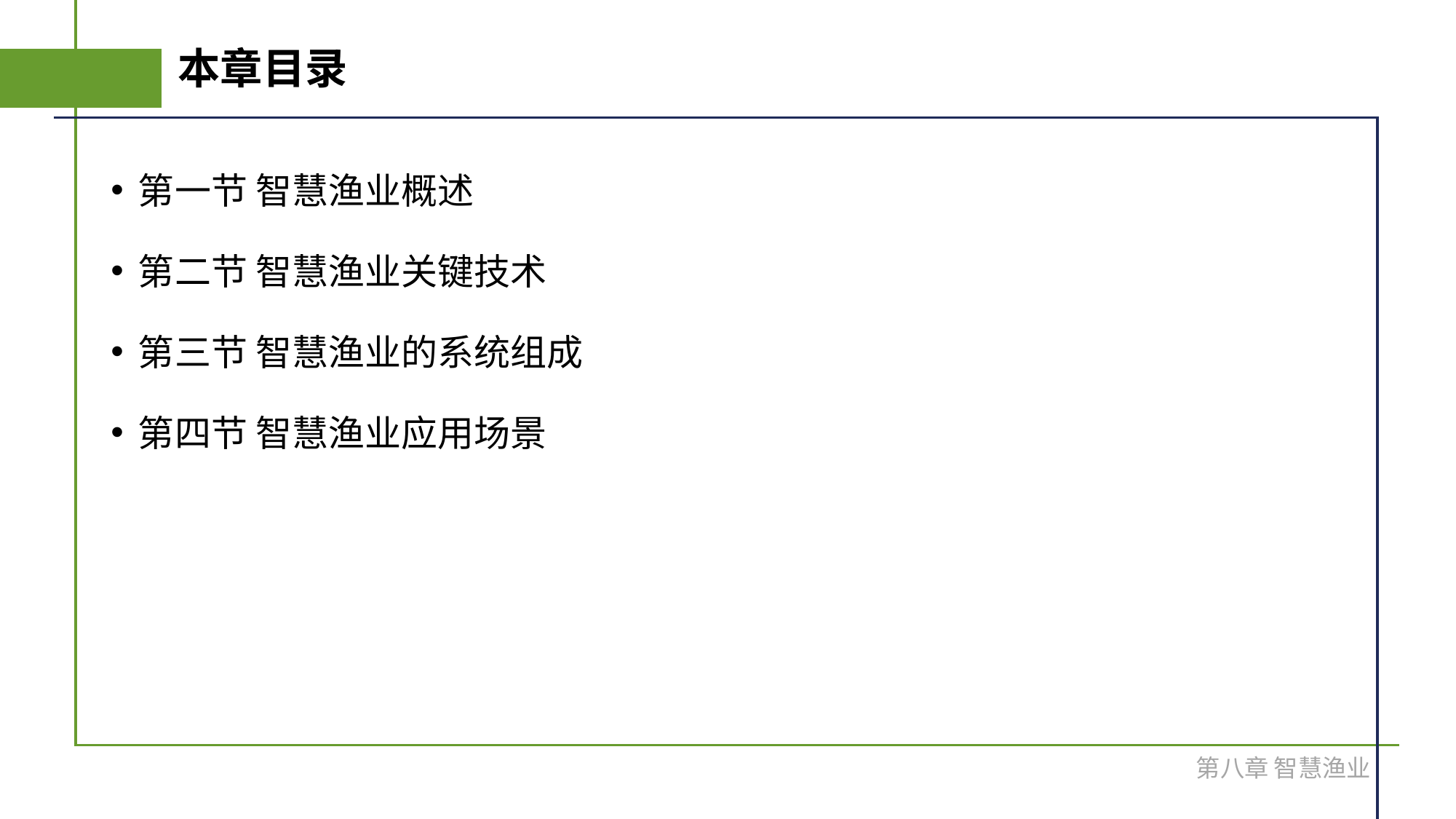

# 本章目录
第一节 智慧渔业概述
第二节 智慧渔业关键技术
第三节 智慧渔业的系统组成
第四节 智慧渔业应用场景
第八章 智慧渔业